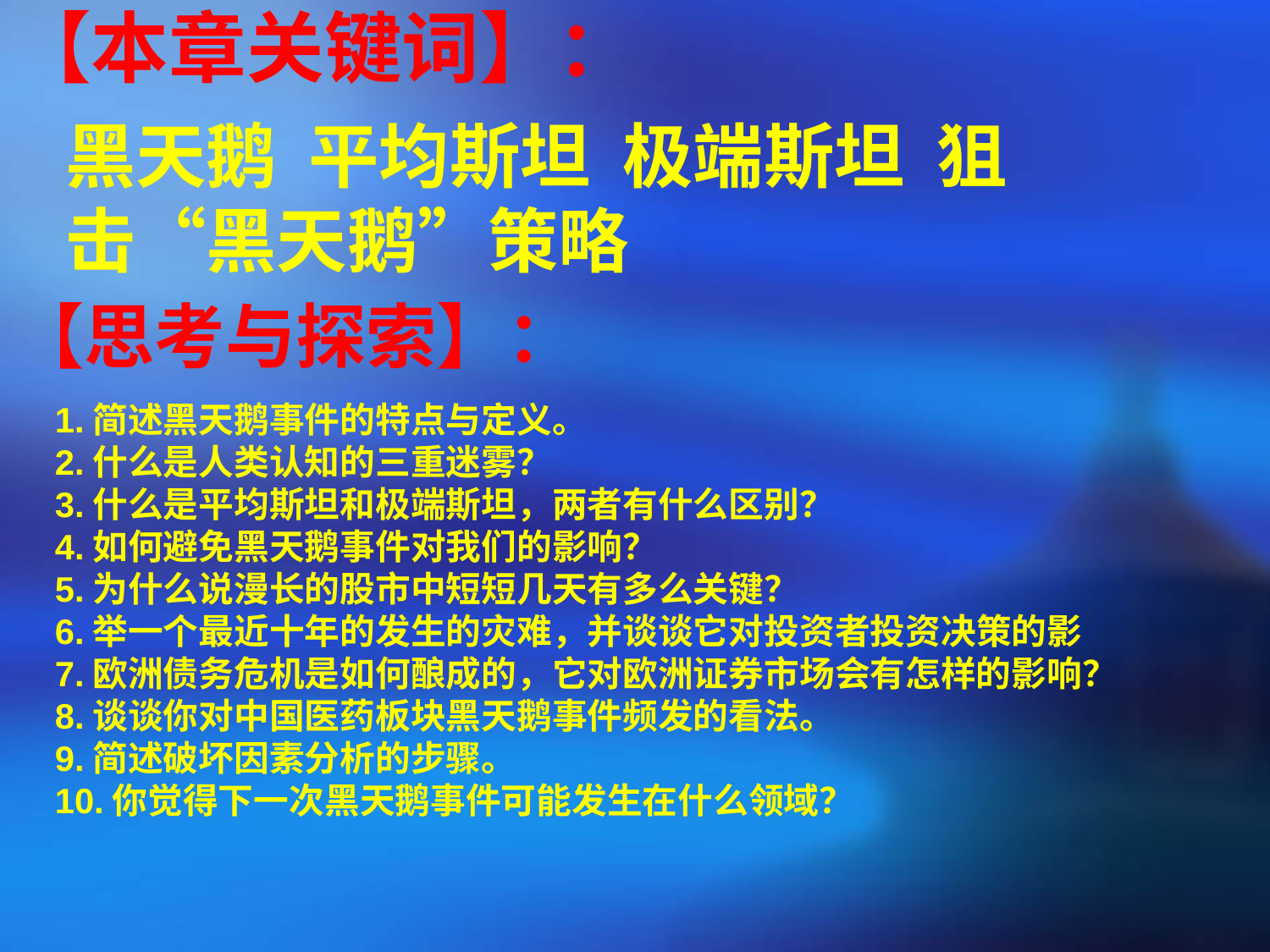

【本章关键词】：
黑天鹅  平均斯坦  极端斯坦  狙击“黑天鹅”策略
【思考与探索】：
1.简述黑天鹅事件的特点与定义。
2.什么是人类认知的三重迷雾？
3.什么是平均斯坦和极端斯坦，两者有什么区别？
4.如何避免黑天鹅事件对我们的影响？
5.为什么说漫长的股市中短短几天有多么关键？
6.举一个最近十年的发生的灾难，并谈谈它对投资者投资决策的影
7.欧洲债务危机是如何酿成的，它对欧洲证券市场会有怎样的影响？
8.谈谈你对中国医药板块黑天鹅事件频发的看法。
9.简述破坏因素分析的步骤。
10.你觉得下一次黑天鹅事件可能发生在什么领域？